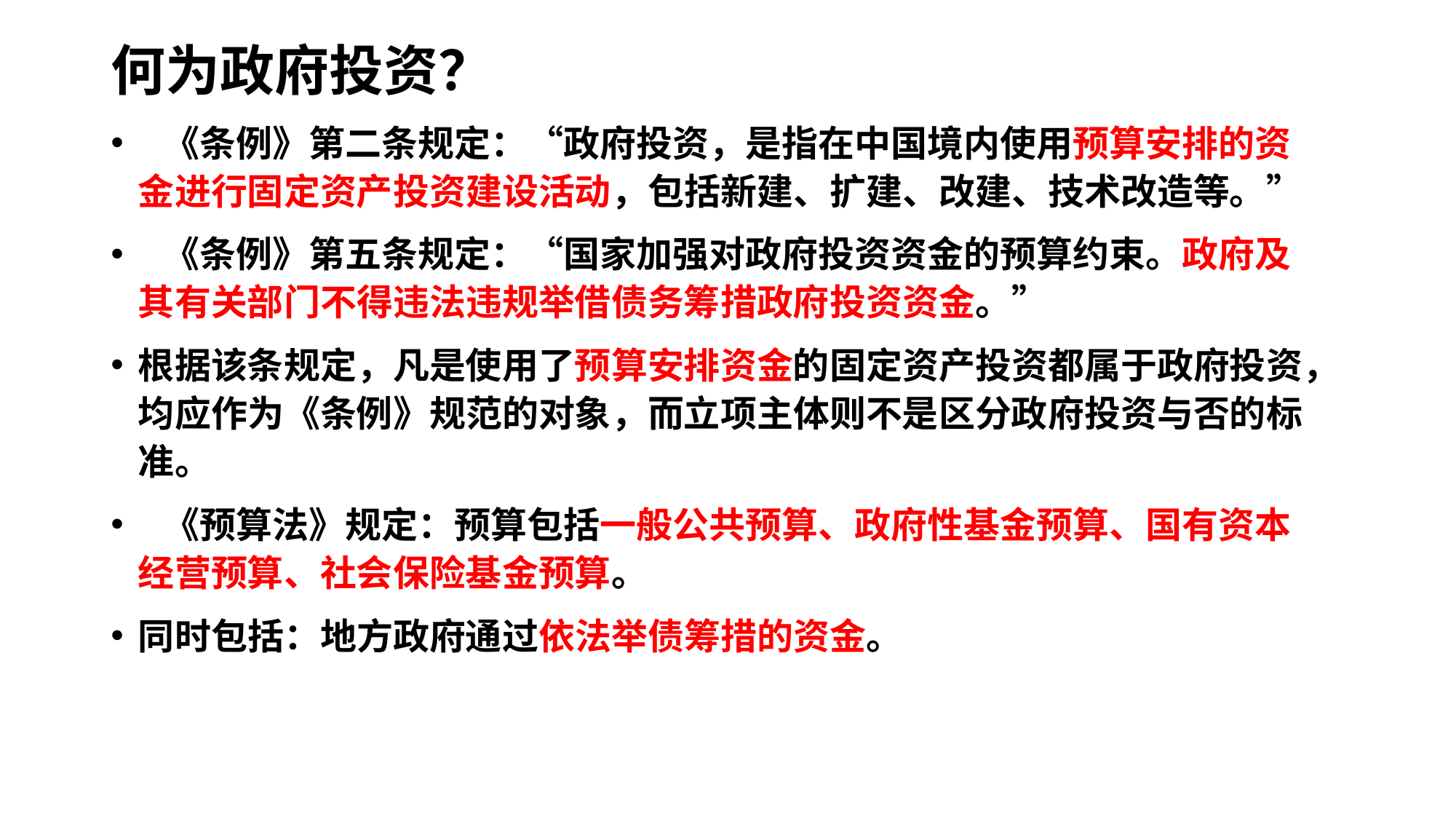

# 何为政府投资？
  《条例》第二条规定：“政府投资，是指在中国境内使用预算安排的资金进行固定资产投资建设活动，包括新建、扩建、改建、技术改造等。”
  《条例》第五条规定：“国家加强对政府投资资金的预算约束。政府及其有关部门不得违法违规举借债务筹措政府投资资金。”
根据该条规定，凡是使用了预算安排资金的固定资产投资都属于政府投资，均应作为《条例》规范的对象，而立项主体则不是区分政府投资与否的标准。
  《预算法》规定：预算包括一般公共预算、政府性基金预算、国有资本经营预算、社会保险基金预算。
同时包括：地方政府通过依法举债筹措的资金。